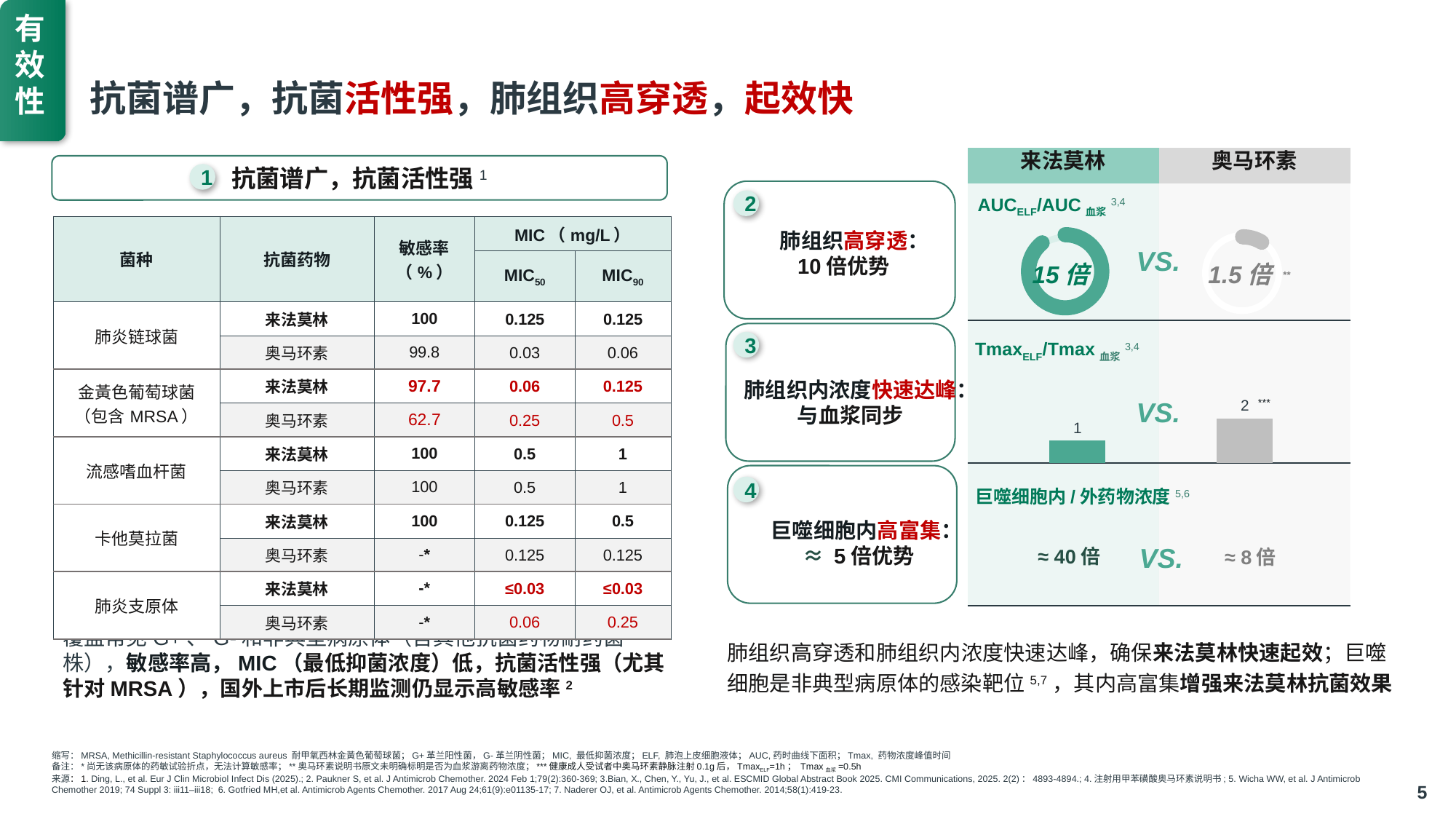

有效性
# 抗菌谱广，抗菌活性强，肺组织高穿透，起效快
| 来法莫林 | 奥马环素 |
| --- | --- |
|  |  |
|  |  |
|  |  |
抗菌谱广，抗菌活性强1
1

AUCELF/AUC血浆3,4
肺组织高穿透：10倍优势

1.5倍 **

15倍
2
| 菌种 | 抗菌药物 | 敏感率（%） | MIC（mg/L） |  |
| --- | --- | --- | --- | --- |
|  |  |  | MIC50 | MIC90 |
| 肺炎链球菌 | 来法莫林 | 100 | 0.125 | 0.125 |
|  | 奥马环素 | 99.8 | 0.03 | 0.06 |
| 金黃色葡萄球菌（包含MRSA） | 来法莫林 | 97.7 | 0.06 | 0.125 |
|  | 奥马环素 | 62.7 | 0.25 | 0.5 |
| 流感嗜血杆菌 | 来法莫林 | 100 | 0.5 | 1 |
|  | 奥马环素 | 100 | 0.5 | 1 |
| 卡他莫拉菌 | 来法莫林 | 100 | 0.125 | 0.5 |
|  | 奥马环素 | -\* | 0.125 | 0.125 |
| 肺炎支原体 | 来法莫林 | -\* | ≤0.03 | ≤0.03 |
|  | 奥马环素 | -\* | 0.06 | 0.25 |
VS.
TmaxELF/Tmax血浆3,4
肺组织内浓度快速达峰：
与血浆同步

### Chart

| Category |  |
|---|---|
***
3
VS.
4
巨噬细胞内/外药物浓度5,6
巨噬细胞内高富集： ≈ 5倍优势
≈ 40倍
≈ 8倍
VS.
覆盖常见G+、G-和非典型病原体（含其他抗菌药物耐药菌株），敏感率高，MIC（最低抑菌浓度）低，抗菌活性强（尤其针对MRSA），国外上市后长期监测仍显示高敏感率2
肺组织高穿透和肺组织内浓度快速达峰，确保来法莫林快速起效；巨噬细胞是非典型病原体的感染靶位5,7，其内高富集增强来法莫林抗菌效果

缩写：MRSA, Methicillin-resistant Staphylococcus aureus 耐甲氧西林金黃色葡萄球菌；G+革兰阳性菌，G-革兰阴性菌；MIC, 最低抑菌浓度；ELF, 肺泡上皮细胞液体；AUC,药时曲线下面积；Tmax, 药物浓度峰值时间
备注：*尚无该病原体的药敏试验折点，无法计算敏感率；**奥马环素说明书原文未明确标明是否为血浆游离药物浓度；***健康成人受试者中奥马环素静脉注射0.1g后，TmaxELF=1h； Tmax血浆=0.5h
来源：1. Ding, L., et al. Eur J Clin Microbiol Infect Dis (2025).; 2. Paukner S, et al. J Antimicrob Chemother. 2024 Feb 1;79(2):360-369; 3.Bian, X., Chen, Y., Yu, J., et al. ESCMID Global Abstract Book 2025. CMI Communications, 2025. 2(2)：4893-4894.; 4.注射用甲苯磺酸奥马环素说明书; 5. Wicha WW, et al. J Antimicrob Chemother 2019; 74 Suppl 3: iii11–iii18;  6. Gotfried MH,et al. Antimicrob Agents Chemother. 2017 Aug 24;61(9):e01135-17; 7. Naderer OJ, et al. Antimicrob Agents Chemother. 2014;58(1):419-23.
5